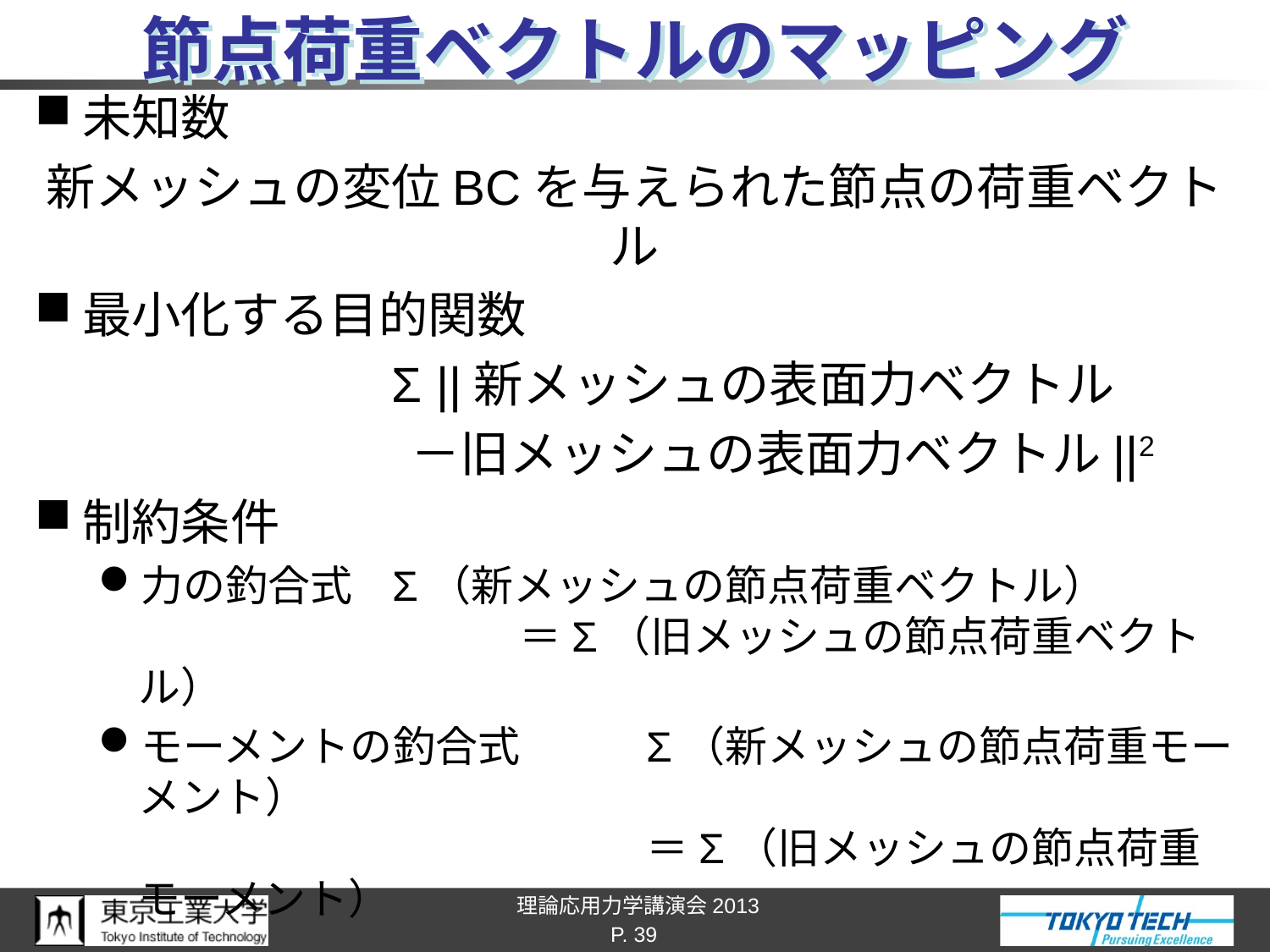

# 節点荷重ベクトルのマッピング
未知数
新メッシュの変位BCを与えられた節点の荷重ベクトル
最小化する目的関数
　　　　　　　Σ ||新メッシュの表面力ベクトル
　　　　　　－旧メッシュの表面力ベクトル||2
制約条件
力の釣合式	Σ（新メッシュの節点荷重ベクトル）
			＝Σ（旧メッシュの節点荷重ベクトル）
モーメントの釣合式	Σ（新メッシュの節点荷重モーメント）
				＝Σ（旧メッシュの節点荷重モーメント）
Lagrange未定乗数法で解く
P. 39